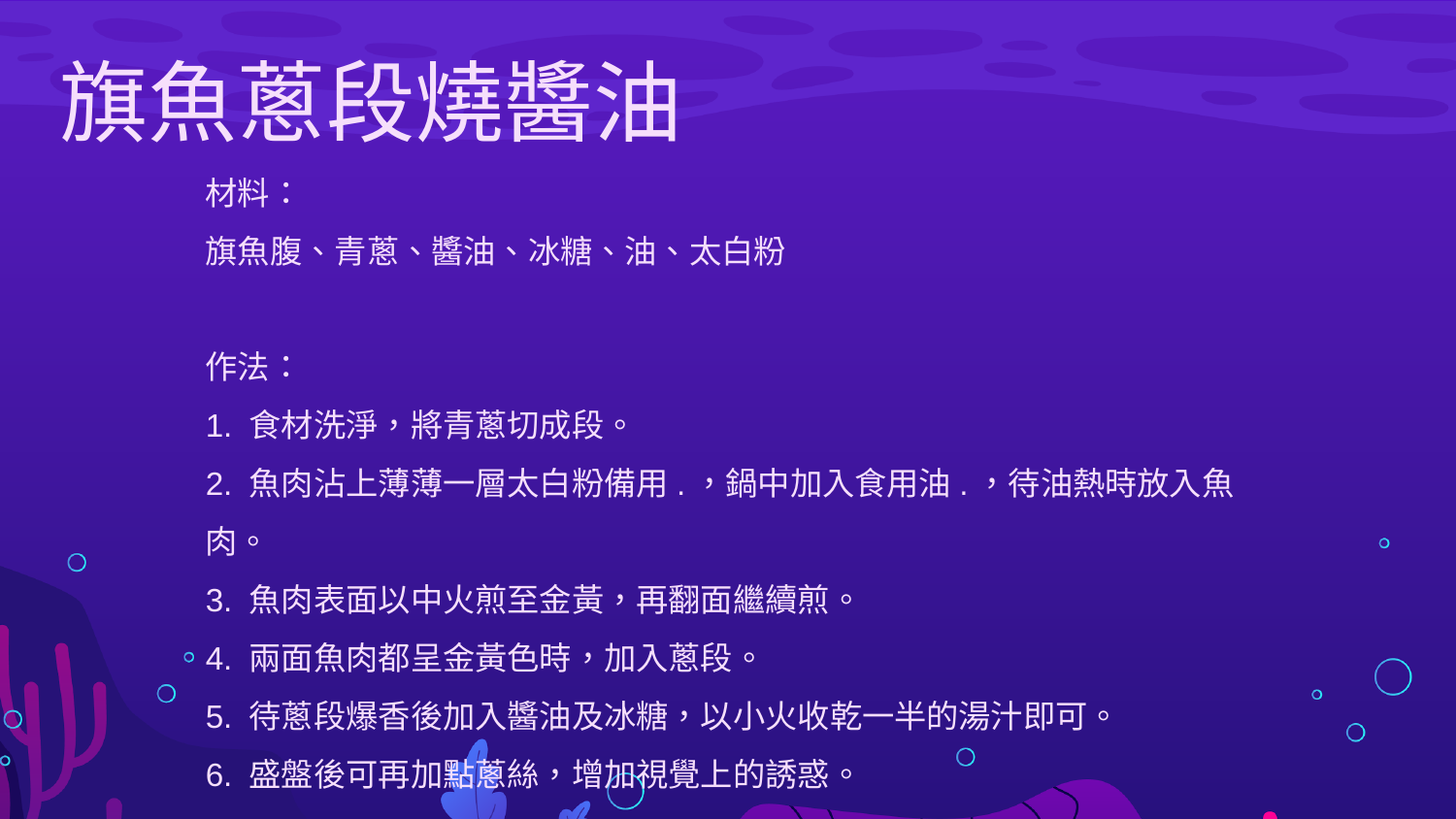

旗魚蔥段燒醬油
材料：
旗魚腹、青蔥、醬油、冰糖、油、太白粉

作法：
1. 食材洗淨，將青蔥切成段。
2. 魚肉沾上薄薄一層太白粉備用.，鍋中加入食用油.，待油熱時放入魚肉。
3. 魚肉表面以中火煎至金黃，再翻面繼續煎。
4. 兩面魚肉都呈金黃色時，加入蔥段。
5. 待蔥段爆香後加入醬油及冰糖，以小火收乾一半的湯汁即可。
6. 盛盤後可再加點蔥絲，增加視覺上的誘惑。